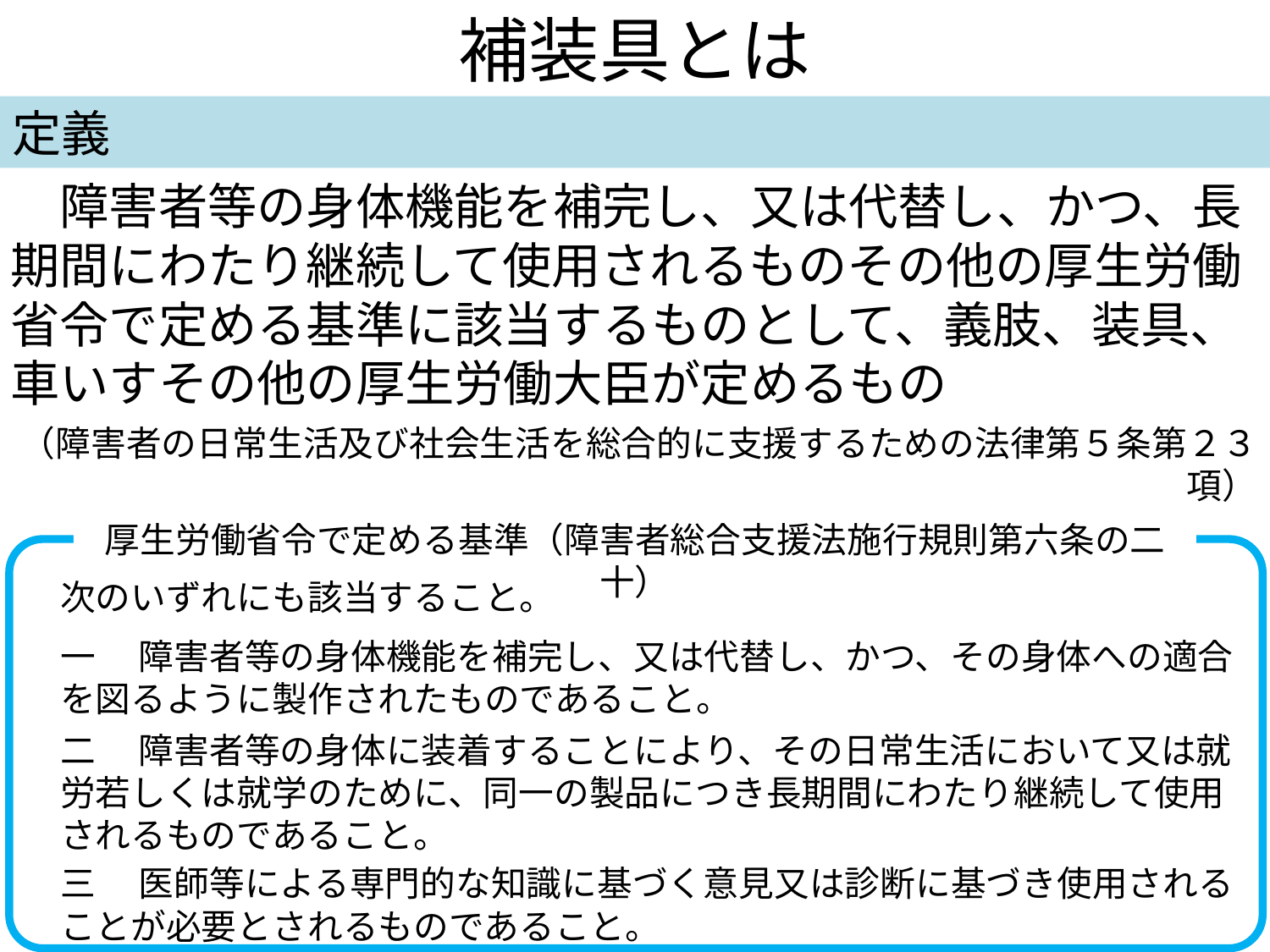

補装具とは
定義
　障害者等の身体機能を補完し、又は代替し、かつ、長期間にわたり継続して使用されるものその他の厚生労働省令で定める基準に該当するものとして、義肢、装具、車いすその他の厚生労働大臣が定めるもの
（障害者の日常生活及び社会生活を総合的に支援するための法律第５条第２３項）
厚生労働省令で定める基準（障害者総合支援法施行規則第六条の二十）

次のいずれにも該当すること。
一 　障害者等の身体機能を補完し、又は代替し、かつ、その身体への適合を図るように製作されたものであること。
二 　障害者等の身体に装着することにより、その日常生活において又は就労若しくは就学のために、同一の製品につき長期間にわたり継続して使用されるものであること。
三 　医師等による専門的な知識に基づく意見又は診断に基づき使用されることが必要とされるものであること。